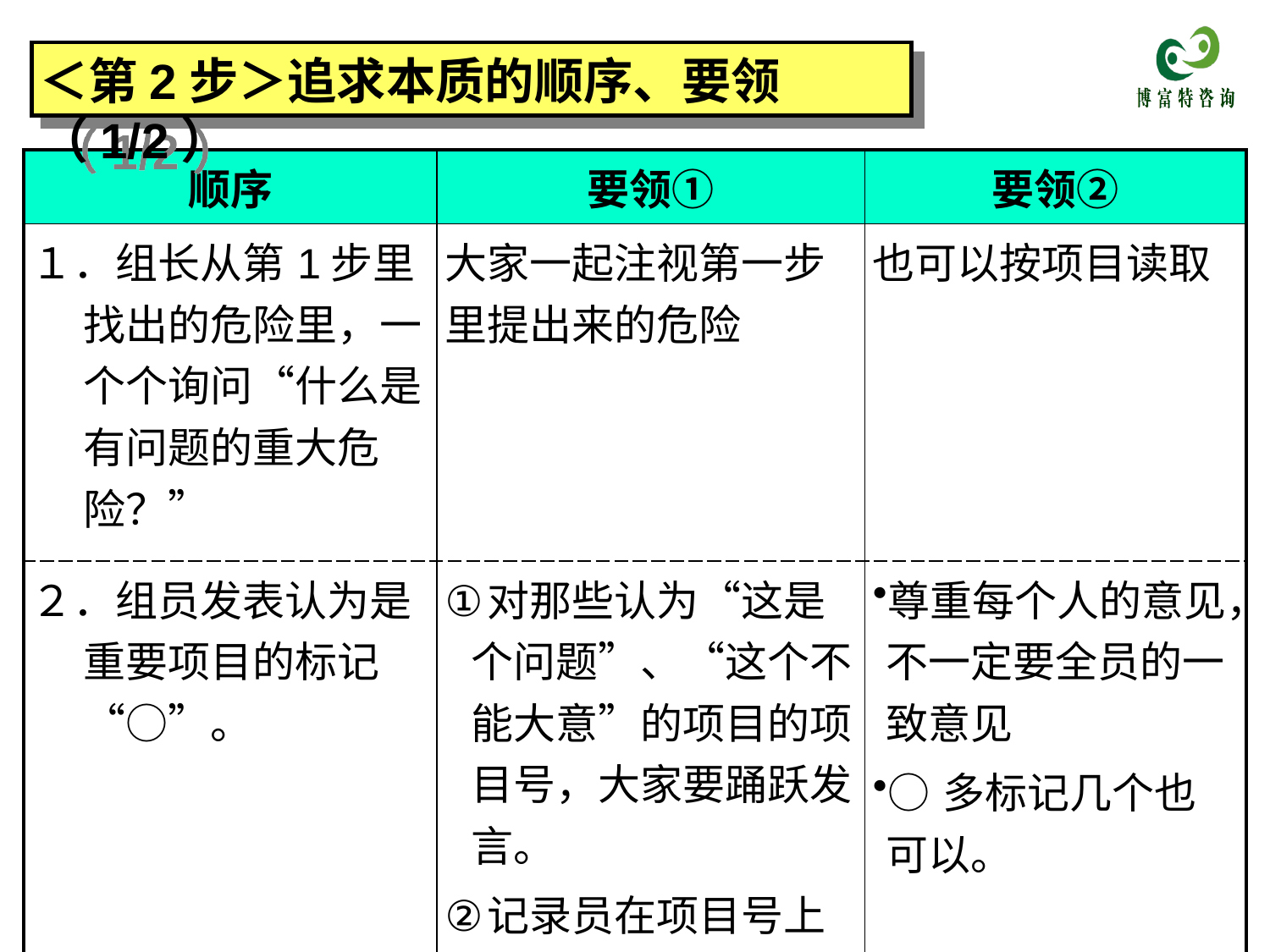

＜第2步＞追求本质的顺序、要领（1/2）
| 顺序 | 要领① | 要领② |
| --- | --- | --- |
| １．组长从第1步里找出的危险里，一个个询问“什么是有问题的重大危险？” | 大家一起注视第一步里提出来的危险 | 也可以按项目读取 |
| ２．组员发表认为是重要项目的标记“○”。 | 对那些认为“这是个问题”、“这个不能大意”的项目的项目号，大家要踊跃发言。 记录员在项目号上标上红色的○印 | 尊重每个人的意见，不一定要全员的一致意见 ○多标记几个也可以。 |